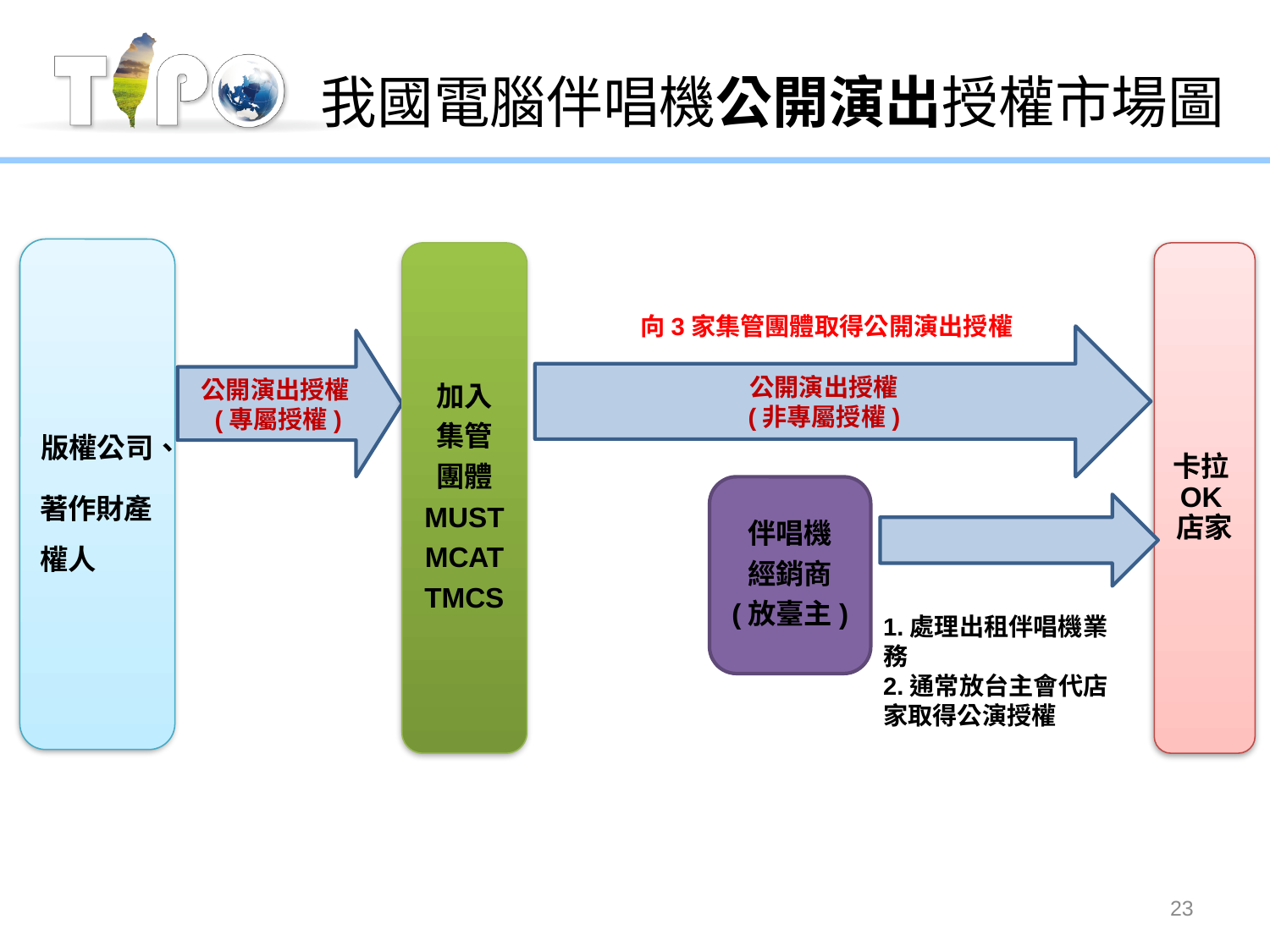

# 我國電腦伴唱機公開演出授權市場圖
版權公司、
著作財產權人
加入
集管
團體
MUST
MCAT
TMCS
卡拉OK店家
向3家集管團體取得公開演出授權
公開演出授權
(非專屬授權)
公開演出授權(專屬授權)
伴唱機
經銷商
(放臺主)

1.處理出租伴唱機業務
2.通常放台主會代店家取得公演授權
23